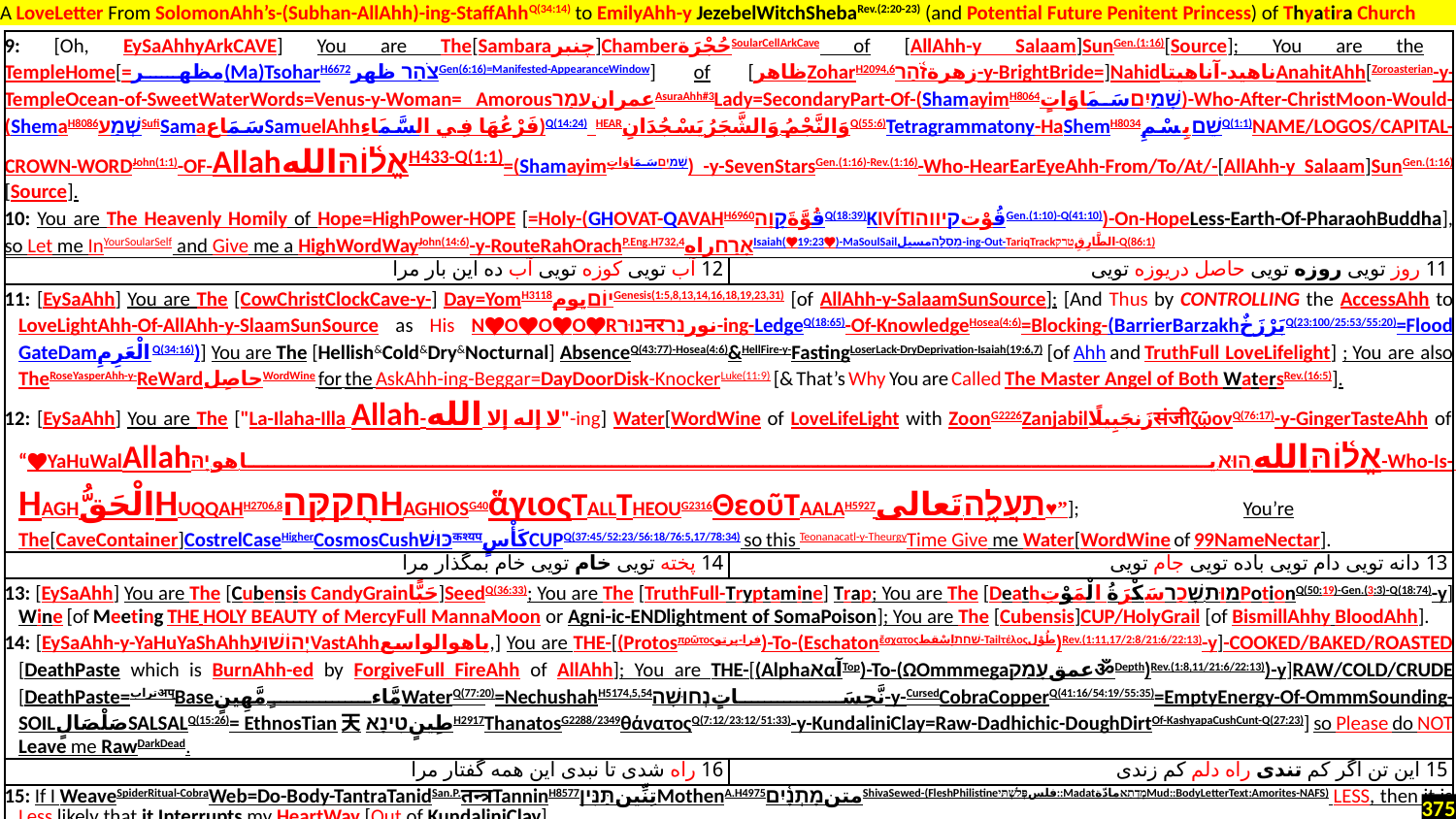

A LoveLetter From SolomonAhh’s-(Subhan-AllAhh)-ing-StaffAhhQ(34:14) to EmilyAhh-y JezebelWitchShebaRev.(2:20-23) (and Potential Future Penitent Princess) of Thyatira Church
| 9: [Oh, EySaAhhyArkCAVE] You are The[Sambaraچنبر]ChamberحُجْرَةSoularCellArkCave of [AllAhh-y Salaam]SunGen.(1:16)[Source]; You are the TempleHome[=مظهر(Ma)TsoharH6672צֹהַר ظهرGen(6:16)=Manifested-AppearanceWindow] of [ظاهرZoharH2094,6زهرةזֹ֫הַר-y-BrightBride=]Nahidناهید-آناهیتاAnahitAhh[Zoroasterian-y-TempleOcean-of-SweetWaterWords=Venus-y-Woman= AmorousعمرانעמַרAsuraAhh#3Lady=SecondaryPart-Of-(ShamayimH8064שָׁמַיִםسَمَاوَاتٍ)-Who-After-ChristMoon-Would-(ShemaH8086שְׁמַעSufiSamaسَمَاع‎SamuelAhhفَرْعُهَا فِي السَّمَاءِ)Q(14:24) HEARوَالنَّجْمُ وَالشَّجَرُ يَسْجُدَانِQ(55:6)Tetragrammatony-HaShemH8034שֵׁםبِسْمِQ(1:1)NAME/LOGOS/CAPITAL-CROWN-WORDJohn(1:1)-OF-Allahאֱל֫וֹהַּاللهH433-Q(1:1)=(Shamayimשָׁמַיִםسَمَاوَاتٍ) -y-SevenStarsGen.(1:16)-Rev.(1:16)-Who-HearEarEyeAhh-From/To/At/-[AllAhh-y Salaam]SunGen.(1:16)[Source]. 10: You are The Heavenly Homily of Hope=HighPower-HOPE [=Holy-(GHOVAT-QAVAHH6960قُوَّةَקָוָהQ(18:39)KIVÍTIقُوْتקיווהGen.(1:10)-Q(41:10))-On-HopeLess-Earth-Of-PharaohBuddha], so Let me InYourSoularSelf and Give me a HighWordWayJohn(14:6)-y-RouteRahOrachP.Eng.H732,4אָרַחراهIsaiah(♥19:23♥)-MaSoulSailמְסִלָּהمسیل-ing-Out-TariqTrackالطَّارِقِטרק-Q(86:1) |  |
| --- | --- |
| 12 آب تویی کوزه تویی آب ده این بار مرا | 11 روز تویی روزه تویی حاصل دریوزه تویی |
| 11: [EySaAhh] You are The [CowChristClockCave-y-] Day=YomH3118יוֹםيومGenesis(1:5,8,13,14,16,18,19,23,31) [of AllAhh-y-SalaamSunSource]; [And Thus by CONTROLLING the AccessAhh to LoveLightAhh-Of-AllAhh-y-SlaamSunSource as His N♥O♥O♥O♥Rנוּרनरنورנֵר-ing-LedgeQ(18:65)-Of-KnowledgeHosea(4:6)=Blocking-(BarrierBarzakhبَرْزَخٌQ(23:100/25:53/55:20)=Flood GateDamالْعَرِمِQ(34:16))] You are The [Hellish&Cold&Dry&Nocturnal] AbsenceQ(43:77)-Hosea(4:6)&HellFire-y-FastingLoserLack-DryDeprivation-Isaiah(19:6,7) [of Ahh and TruthFull LoveLifelight] ; You are also TheRoseYasperAhh-y-ReWardحاصِلWordWine for the AskAhh-ing-Beggar=DayDoorDisk-KnockerLuke(11:9) [& That’s Why You are Called The Master Angel of Both WatersRev.(16:5)]. 12: [EySaAhh] You are The ["La-Ilaha-Illa Allah-لا إله إلا الله"-ing] Water[WordWine of LoveLifeLight with ZoonG2226ZanjabilزَنجَبِيلًاसंजीζῷονQ(76:17)-y-GingerTasteAhh of “♥YaHuWalAllahאֱל֫וֹהַּ.الله-הוּא-یا هو-יָהּ-Who-Is-HAGHالْحَقُّHUQQAHH2706,8חֻקַקָּהHAGHIOSG40ἅγιοςTALLTHEOUG2316ΘεοῦTAALAH5927ַתַעֲלֶ֥ה.تَعالى♥”]; You’re The[CaveContainer]CostrelCaseHigherCosmosCushכּוּשׁकश्यपكَأْسٍCUPQ(37:45/52:23/56:18/76:5,17/78:34) so this Teonanacatl-y-TheurgyTime Give me Water[WordWine of 99NameNectar]. |  |
| 14 پخته تویی خام تویی خام بمگذار مرا | 13 دانه تویی دام تویی باده تویی جام تویی |
| 13: [EySaAhh] You are The [Cubensis CandyGrainحَبًّا]SeedQ(36:33); You are The [TruthFull-Tryptamine] Trap; You are The [Deathמוּת.שָׁכַרسَكْرَةُ الْمَوْتِPotionQ(50:19)-Gen.(3:3)-Q(18:74)-y] Wine [of Meeting THE HOLY BEAUTY of MercyFull MannaMoon or Agni-ic-ENDlightment of SomaPoison]; You are The [Cubensis]CUP/HolyGrail [of BismillAhhy BloodAhh]. 14: [EySaAhh-y-YaHuYaShAhhיְהוֹשׁוּעַVastAhhیاهوالواسع,] You are THE-[(Protosπρῶτοςفرا-پرتو)-To-(Eschatonἔσχατοςשָׁחַתاِسْقط-Tailτέλοςطُوْل)Rev.(1:11,17/2:8/21:6/22:13)-y]-COOKED/BAKED/ROASTED [DeathPaste which is BurnAhh-ed by ForgiveFull FireAhh of AllAhh]; You are THE-[(AlphaאαآTop)-To-(ΩOmmmegaعمقעָמַקॐDepth)Rev.(1:8,11/21:6/22:13))-y]RAW/COLD/CRUDE [DeathPaste=ترابअप्Baseمَّاءٍ مَّهِينٍWaterQ(77:20)=NechushahH5174,5,54نَّحِسَاتٍנְחוּשָׁה-y-CursedCobraCopperQ(41:16/54:19/55:35)=EmptyEnergy-Of-OmmmSounding-SOILصَلْصَالٍSALSALQ(15:26)= EthnosTian天طِينٍטִינָאH2917ThanatosG2288/2349θάνατοςQ(7:12/23:12/51:33)-y-KundaliniClay=Raw-Dadhichic-DoughDirtOf-KashyapaCushCunt-Q(27:23)] so Please do NOT Leave me RawDarkDead. |  |
| 16 راه شدی تا نبدی این همه گفتار مرا | 15 این تن اگر کم تندی راه دلم کم زندی |
| 15: If I WeaveSpiderRitual-CobraWeb=Do-Body-TantraTanidSan.P.तन्त्रTanninH8577تِنِّينתַּנִּיןMothenA.H4975متنמָתְנָ֫יִםShivaSewed-(FleshPhilistineفلسפְּלִשְׁתִּי::MadatמְדָתָאمادّةMud::BodyLetterText:Amorites-NAFS) LESS, then it is Less likely that it Interrupts my HeartWay [Out of KundaliniClay]. 16: You Become HighWordWayJohn(14:6)-y-RouteRahOrachP.E.H732,4אָרַחراهIsaiah(♥19:23♥)-MaSoulSailמְסִלָּהمسیل-ing-Out-TariqTrackالطَّارِقِ-Q(86:1) [Out of KundaliniClay]; Before Your-MoonShine-ing-Appearance BreathAhh-At-EschatonyEnd-of-myNosalTunnel there was No Binahعَلَّمَهُ الْبَيَانَבִּינָהQ(55:4/2:31/96:4,5)عَلَّمَ آدَمَ الْأَسْمَاءَ- عَلَّمَ الْإِنسَانَ مَا لَمْ يَعْلَمْ-الَّذِي عَلَّمَ بِالْقَلَمِ-y-TalkEloquenceLogos in me=my-Muted-DeadMind=Amnesia-ed-Ash. |  |
375